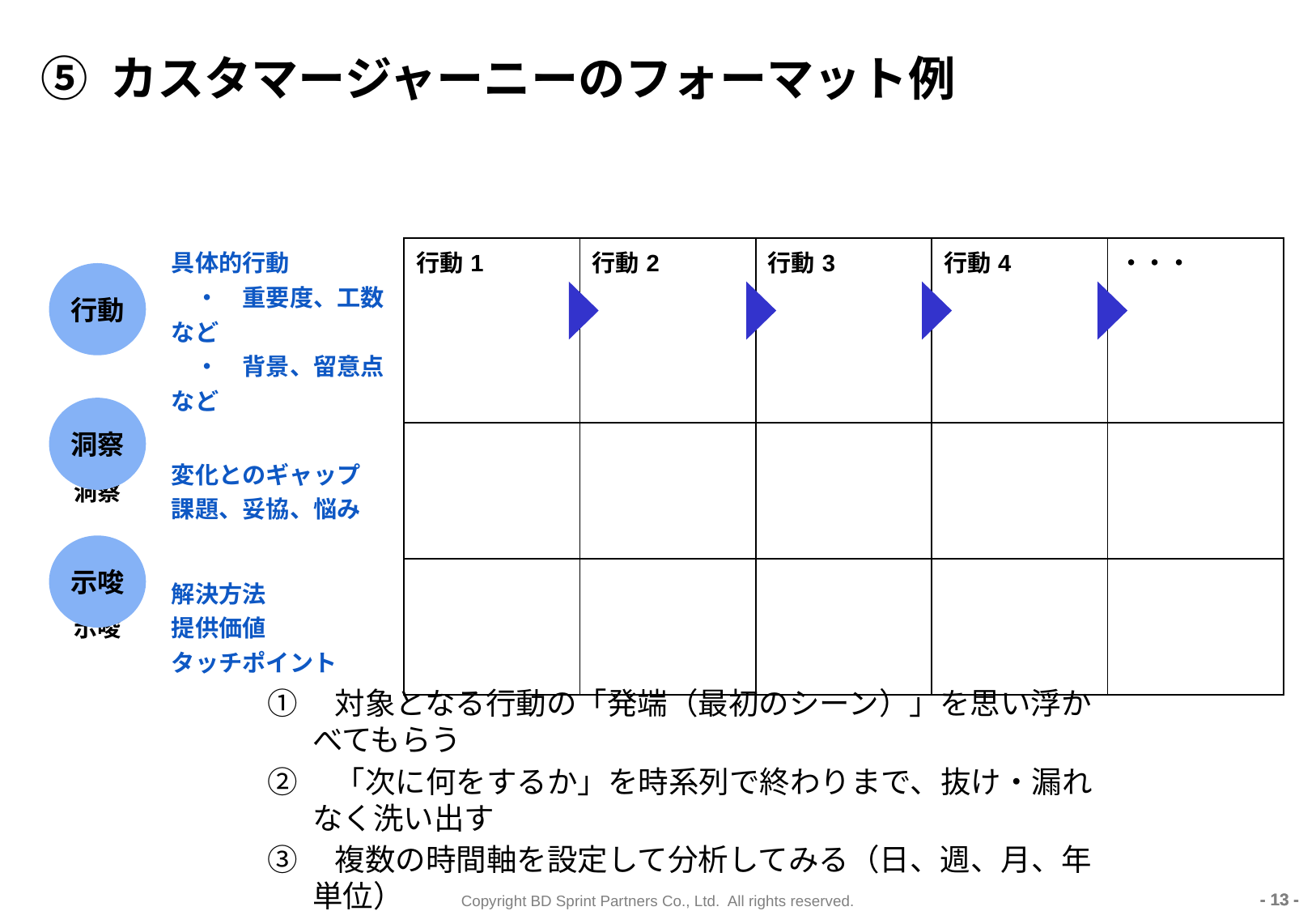

# ⑤ カスタマージャーニーのフォーマット例
| 行動 | 具体的行動 　・　重要度、工数など 　・　背景、留意点など | 行動1 | 行動2 | 行動3 | 行動4 | ・・・ |
| --- | --- | --- | --- | --- | --- | --- |
| 洞察 | 変化とのギャップ 課題、妥協、悩み |  |  |  |  |  |
| 示唆 | 解決方法 提供価値 タッチポイント |  |  |  |  |  |
行動

洞察
示唆
①　対象となる行動の「発端（最初のシーン）」を思い浮かべてもらう
②　「次に何をするか」を時系列で終わりまで、抜け・漏れなく洗い出す
③　複数の時間軸を設定して分析してみる（日、週、月、年単位）
④　複数のセグメントの相手にヒアリングする